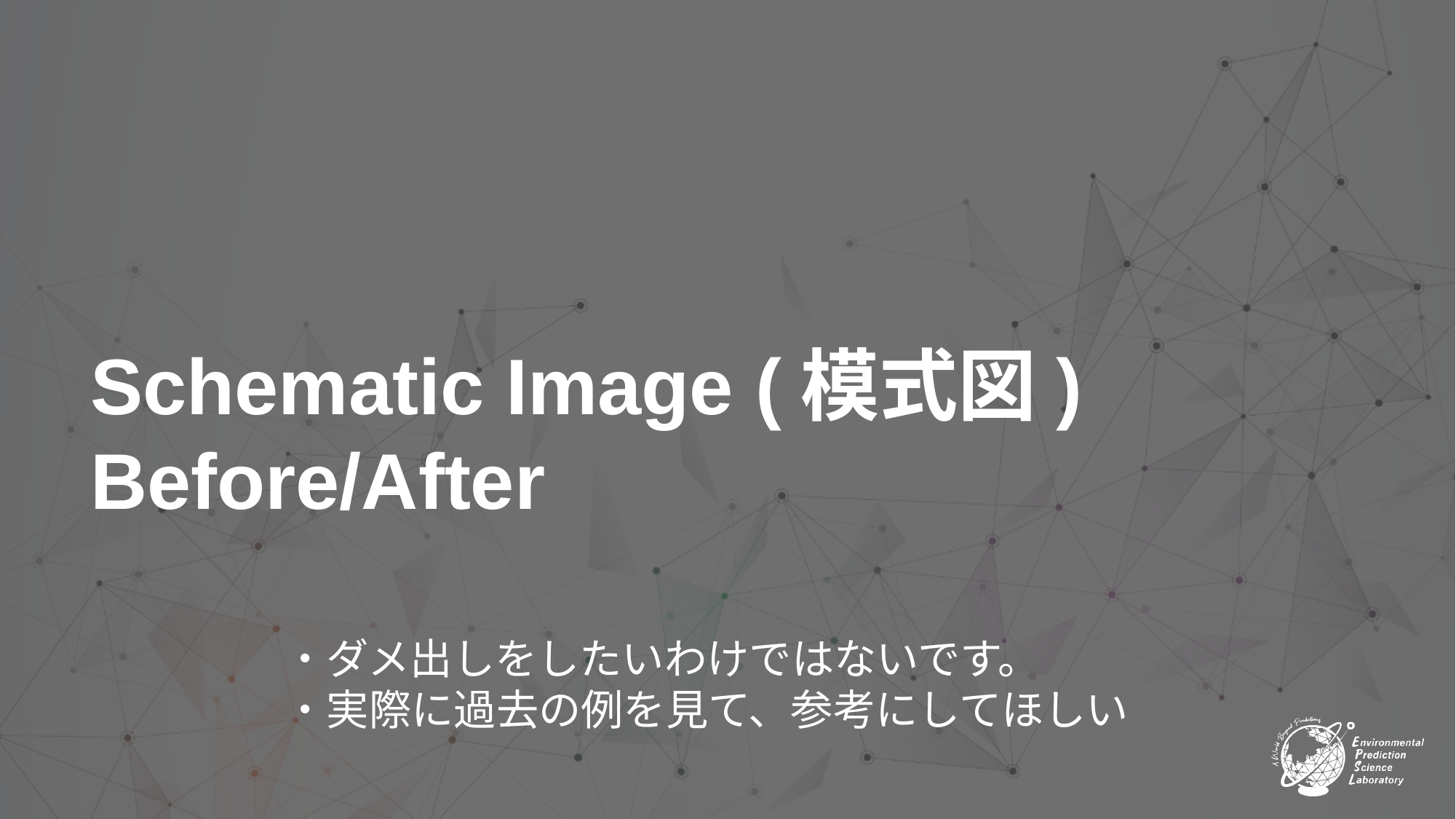

# Schematic Image (模式図) Before/After
・ダメ出しをしたいわけではないです。
・実際に過去の例を見て、参考にしてほしい